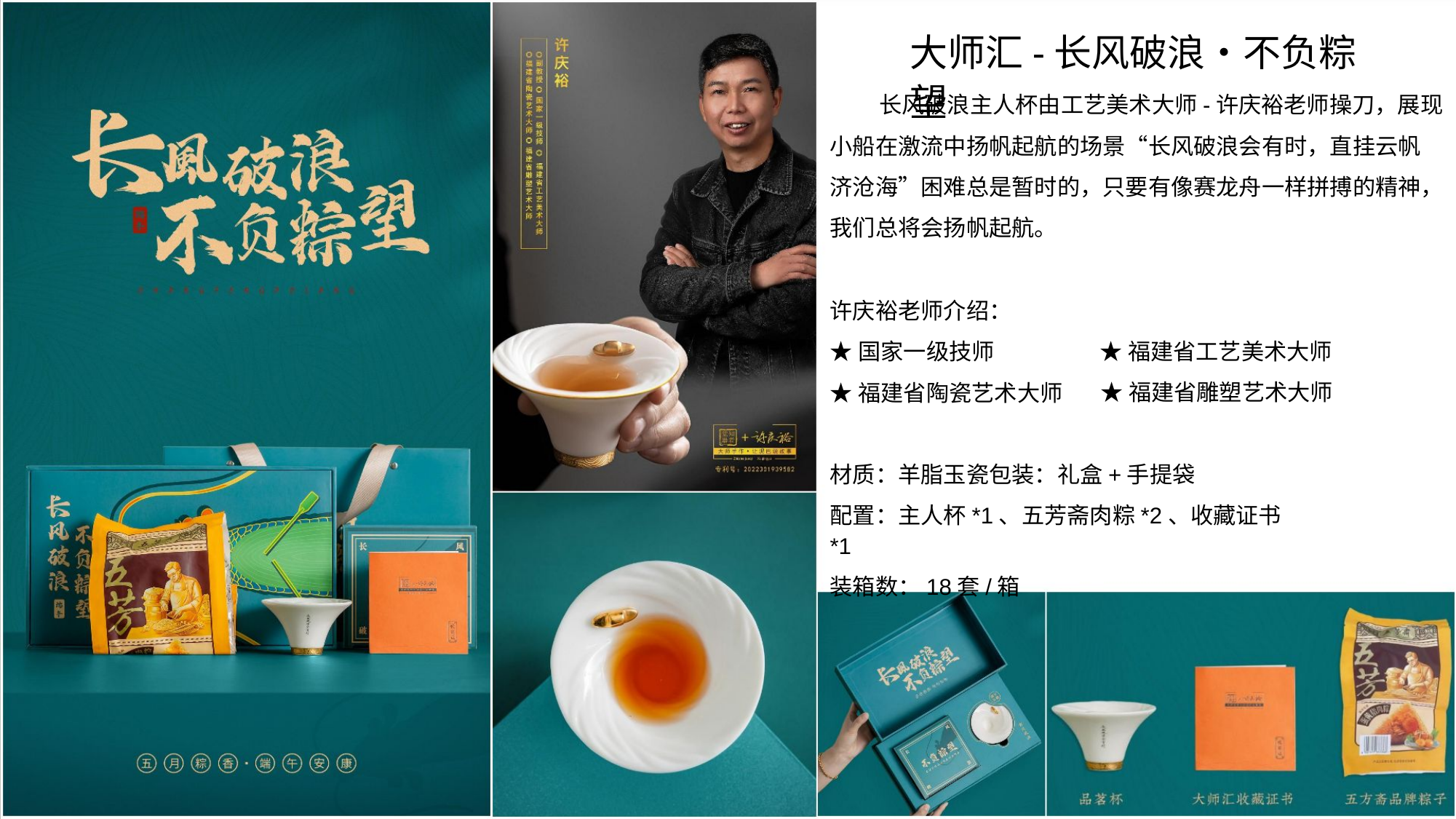

大师汇-长风破浪•不负粽望
长风破浪主人杯由工艺美术大师-许庆裕老师操刀，展现
小船在激流中扬帆起航的场景“长风破浪会有时，直挂云帆
济沧海”困难总是暂时的，只要有像赛龙舟一样拼搏的精神，
我们总将会扬帆起航。
许庆裕老师介绍：
★国家一级技师
★福建省工艺美术大师
★福建省雕塑艺术大师
★福建省陶瓷艺术大师
材质：羊脂玉瓷包装：礼盒+手提袋
配置：主人杯*1、五芳斋肉粽*2、收藏证书*1
装箱数：18套/箱